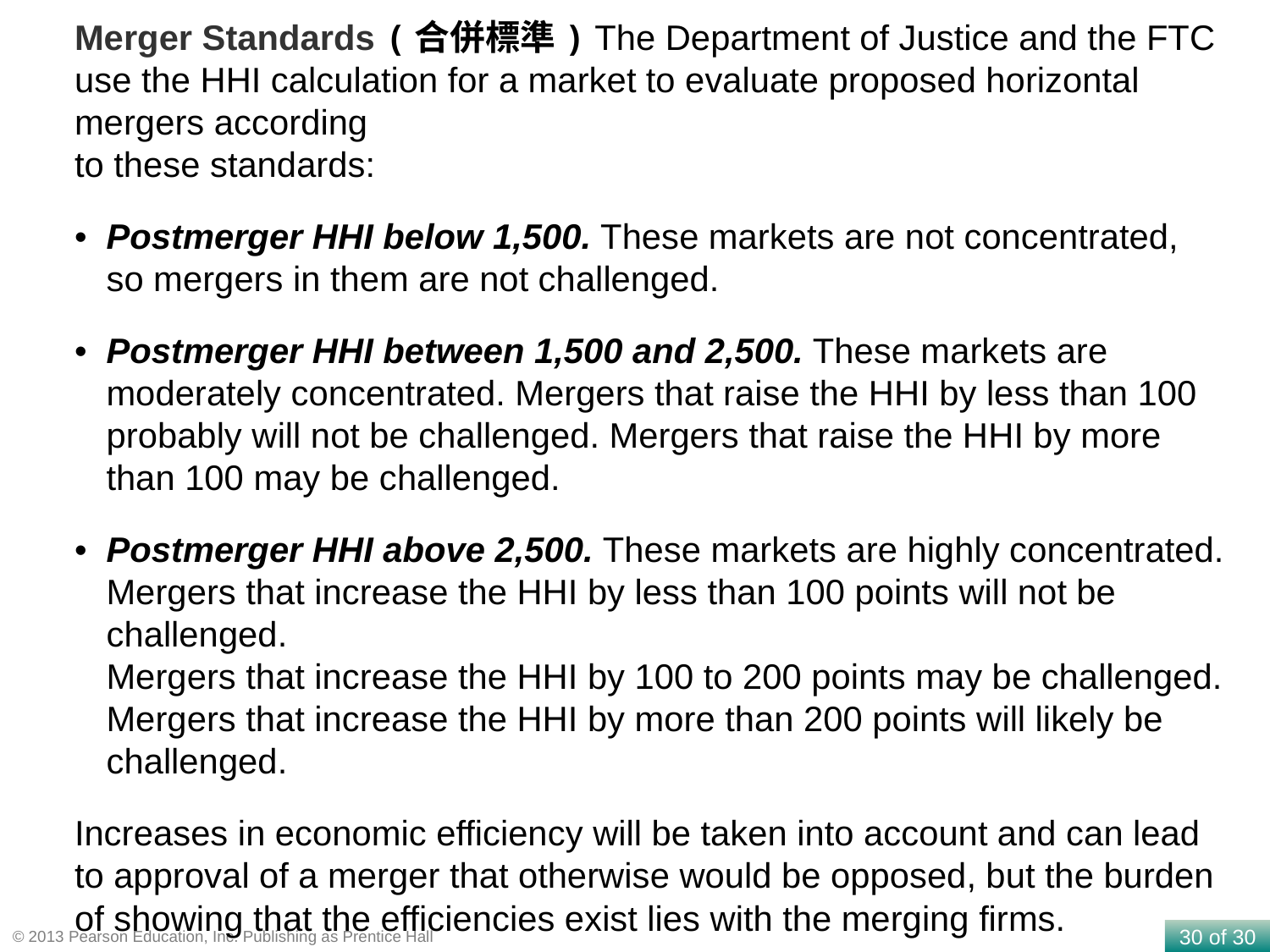

Merger Standards (合併標準) The Department of Justice and the FTC use the HHI calculation for a market to evaluate proposed horizontal mergers according
to these standards:

•	Postmerger HHI below 1,500. These markets are not concentrated,
	so mergers in them are not challenged.

•	Postmerger HHI between 1,500 and 2,500. These markets are moderately concentrated. Mergers that raise the HHI by less than 100 probably will not be challenged. Mergers that raise the HHI by more than 100 may be challenged.

•	Postmerger HHI above 2,500. These markets are highly concentrated.
	Mergers that increase the HHI by less than 100 points will not be challenged.
	Mergers that increase the HHI by 100 to 200 points may be challenged.
	Mergers that increase the HHI by more than 200 points will likely be challenged.

Increases in economic efficiency will be taken into account and can lead to approval of a merger that otherwise would be opposed, but the burden of showing that the efficiencies exist lies with the merging firms.